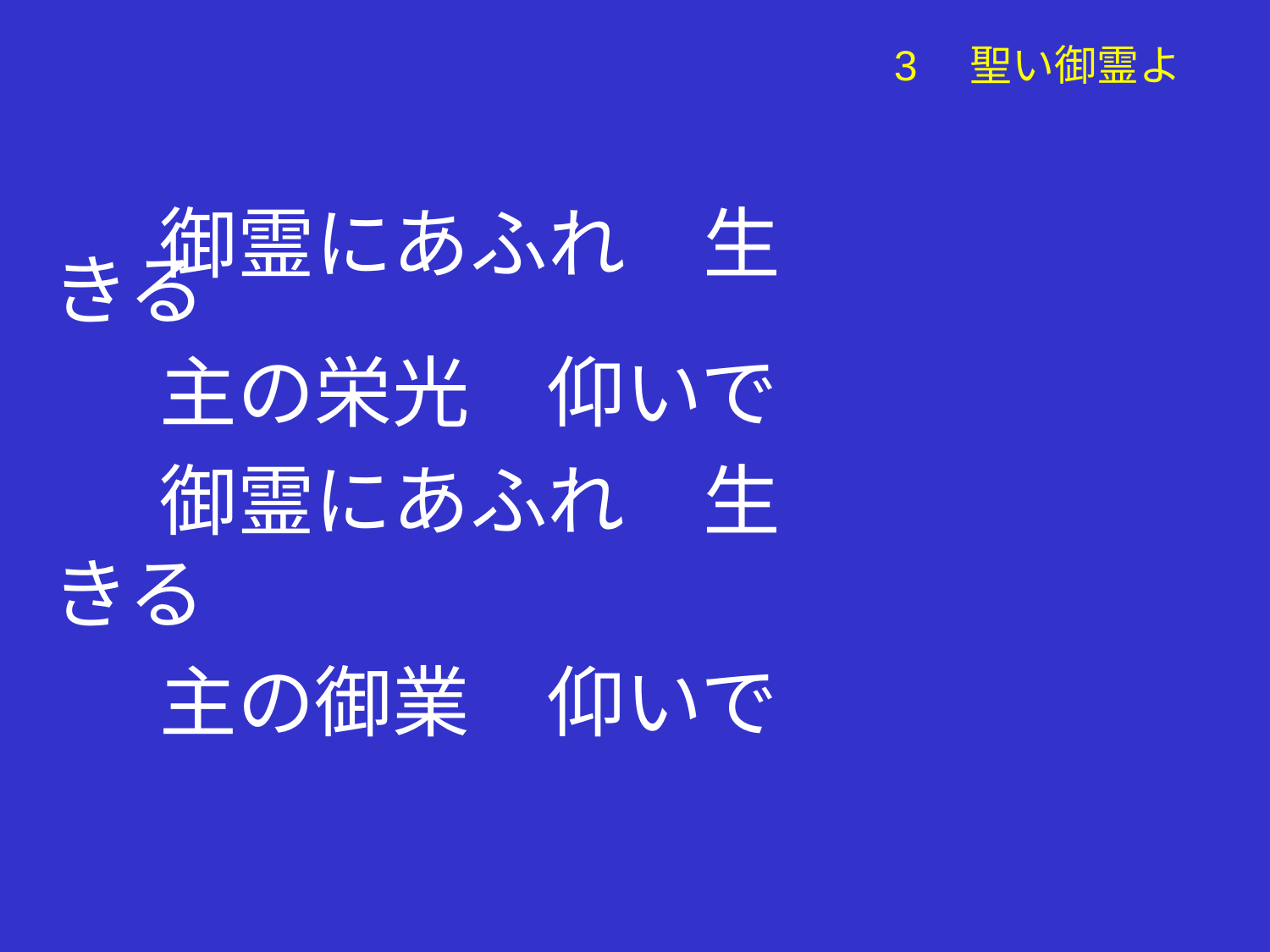

# 3　聖い御霊よ

　　御霊にあふれ　生きる
　　主の栄光　仰いで
　　御霊にあふれ　生きる
　　主の御業　仰いで